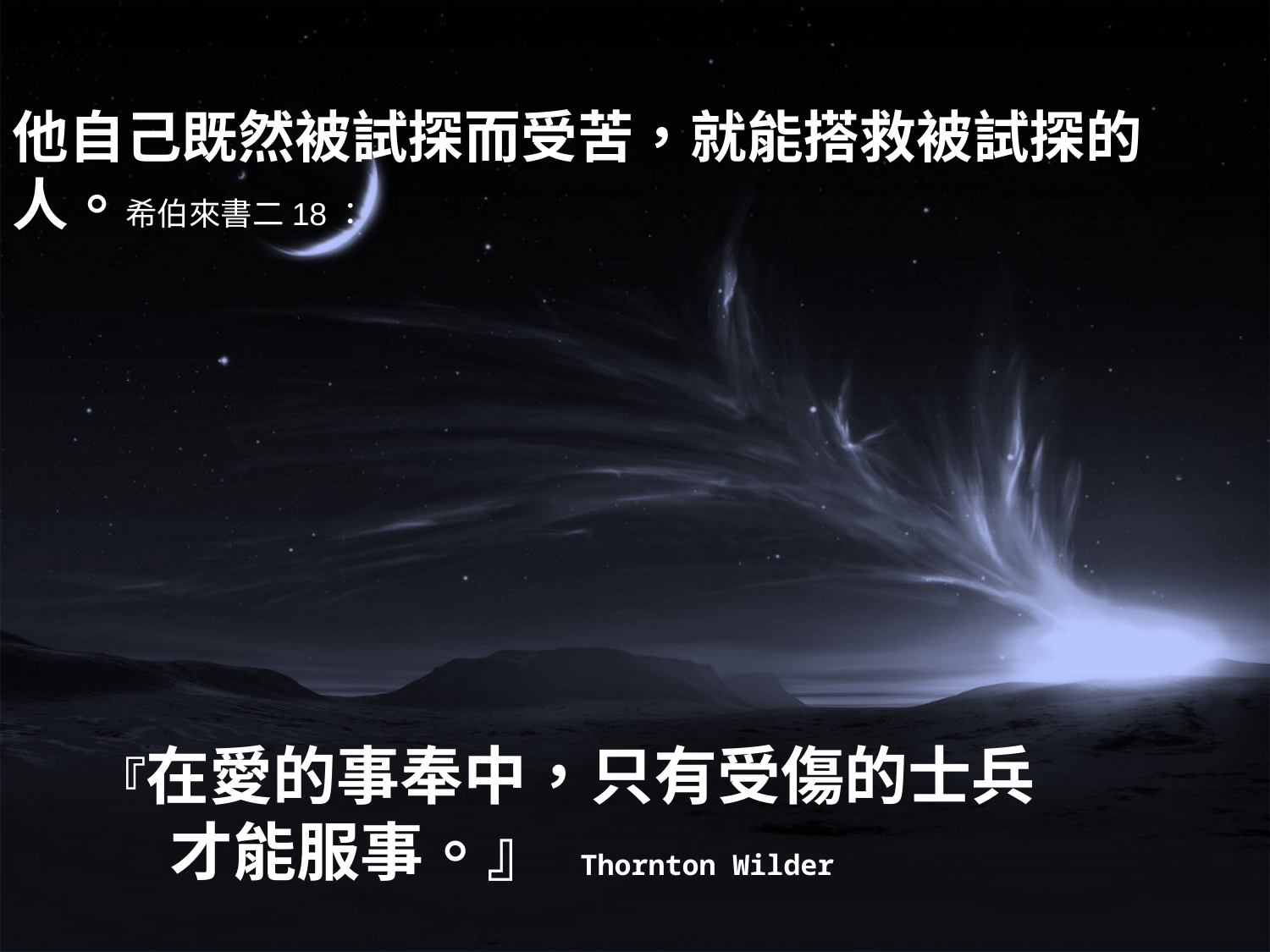

他自己既然被試探而受苦，就能搭救被試探的人。希伯來書二18：
『在愛的事奉中，只有受傷的士兵
    才能服事。』 Thornton Wilder